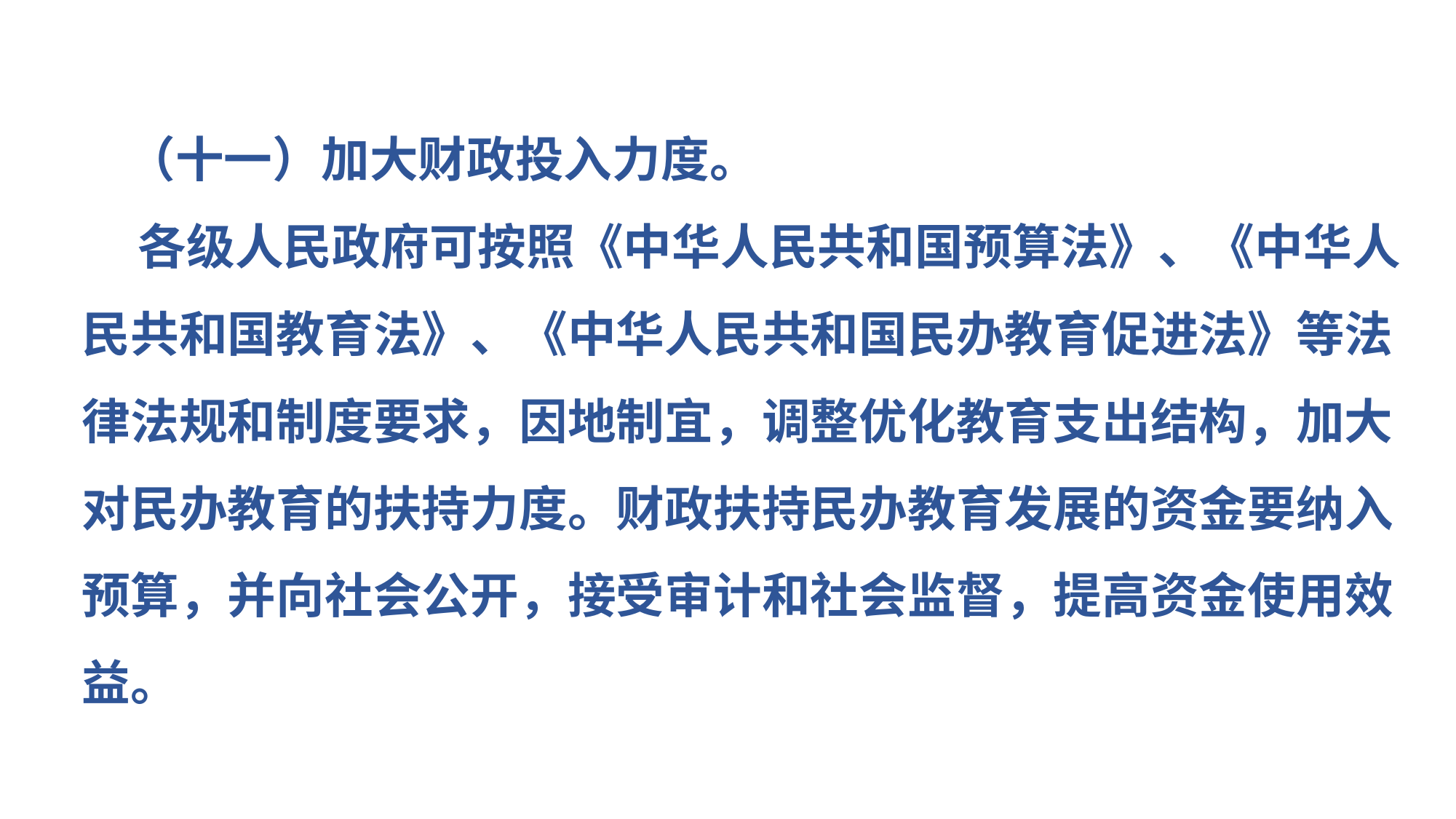

（十一）加大财政投入力度。
    各级人民政府可按照《中华人民共和国预算法》、《中华人民共和国教育法》、《中华人民共和国民办教育促进法》等法律法规和制度要求，因地制宜，调整优化教育支出结构，加大对民办教育的扶持力度。财政扶持民办教育发展的资金要纳入预算，并向社会公开，接受审计和社会监督，提高资金使用效益。